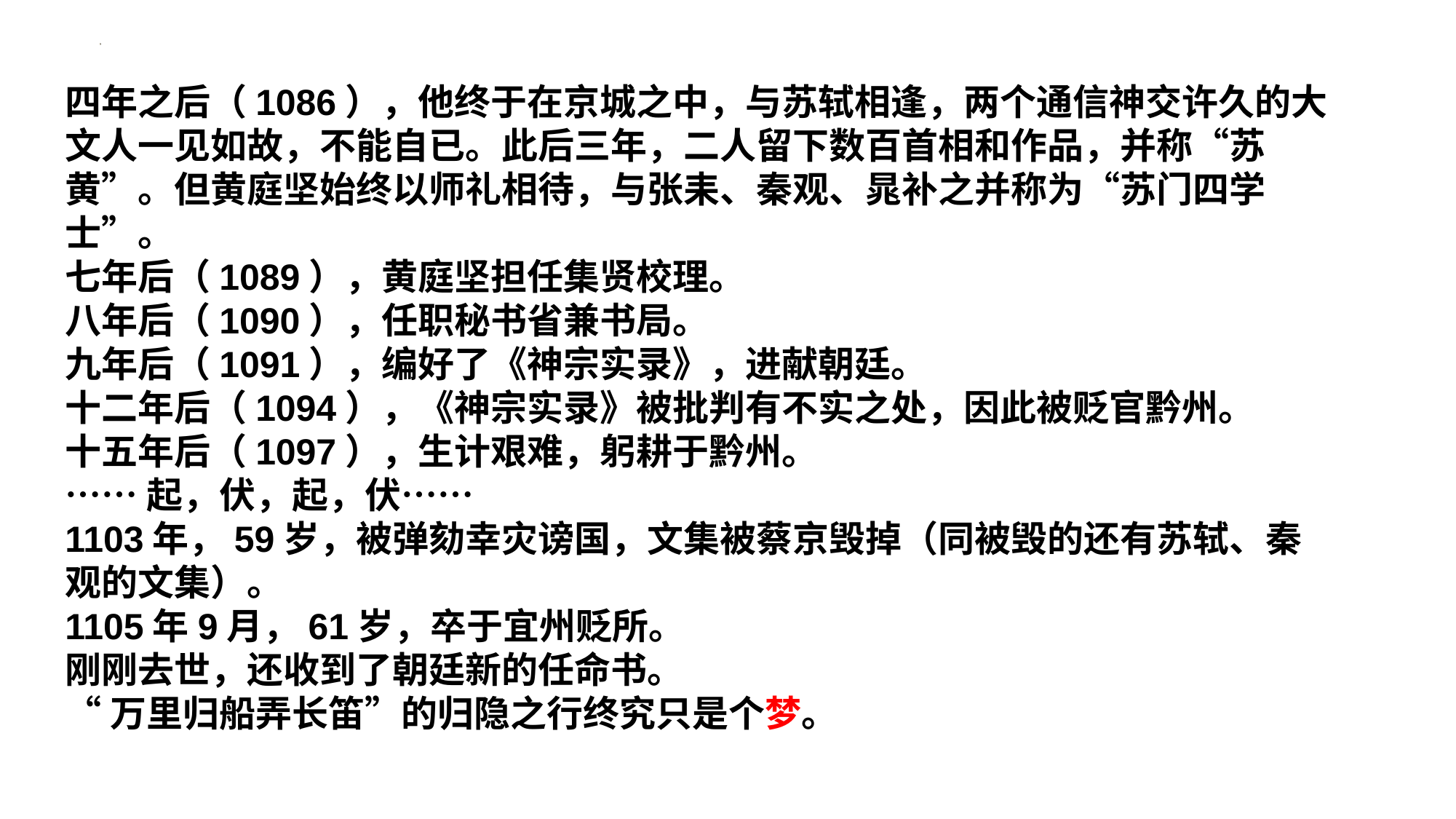

四年之后（1086），他终于在京城之中，与苏轼相逢，两个通信神交许久的大文人一见如故，不能自已。此后三年，二人留下数百首相和作品，并称“苏黄”。但黄庭坚始终以师礼相待，与张耒、秦观、晁补之并称为“苏门四学士”。
七年后（1089），黄庭坚担任集贤校理。
八年后（1090），任职秘书省兼书局。
九年后（1091），编好了《神宗实录》，进献朝廷。
十二年后（1094），《神宗实录》被批判有不实之处，因此被贬官黔州。
十五年后（1097），生计艰难，躬耕于黔州。
……起，伏，起，伏……
1103年，59岁，被弹劾幸灾谤国，文集被蔡京毁掉（同被毁的还有苏轼、秦观的文集）。
1105年9月，61岁，卒于宜州贬所。
刚刚去世，还收到了朝廷新的任命书。
“万里归船弄长笛”的归隐之行终究只是个梦。